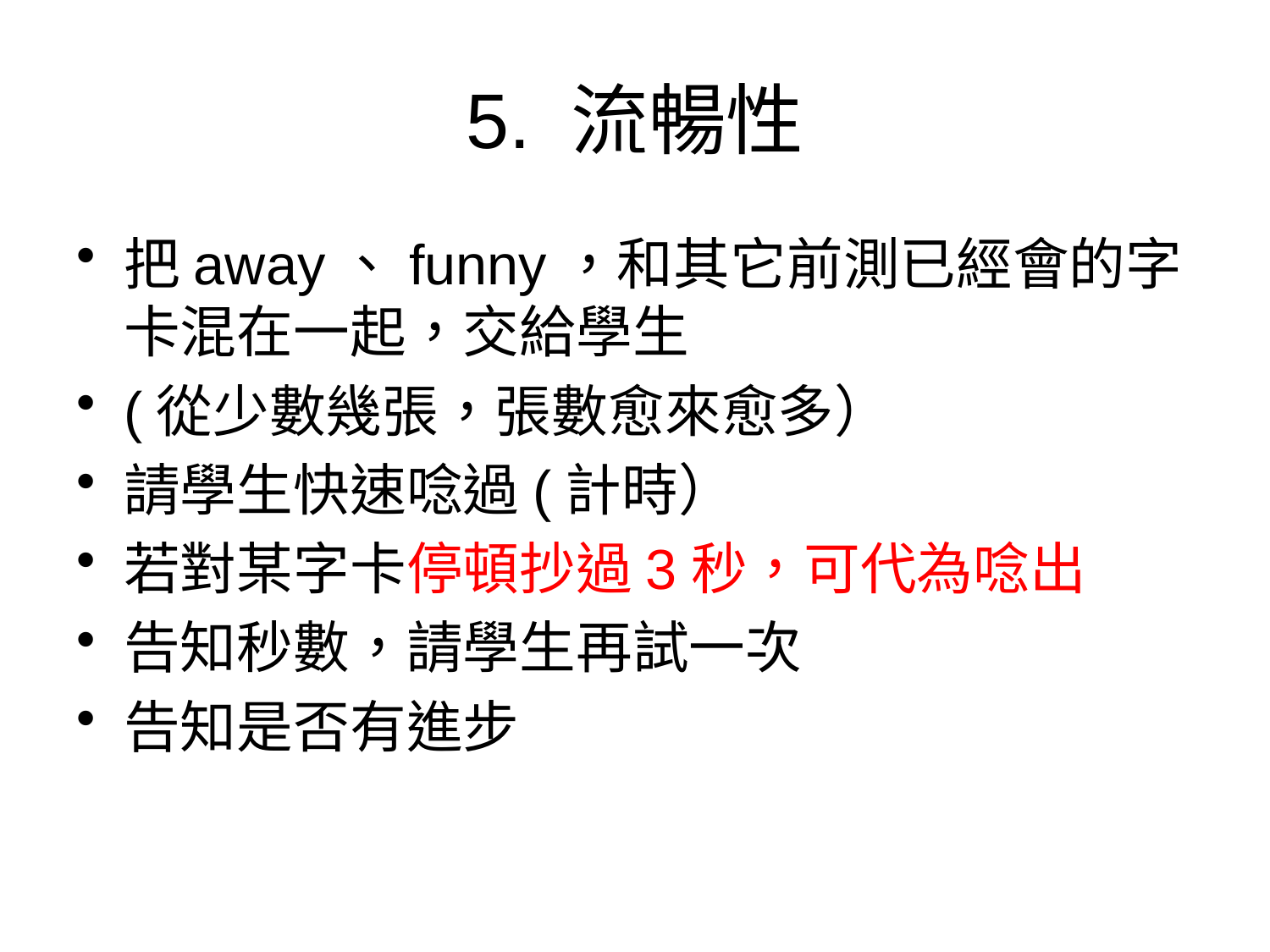

# 5. 流暢性
把away、funny，和其它前測已經會的字卡混在一起，交給學生
(從少數幾張，張數愈來愈多）
請學生快速唸過(計時）
若對某字卡停頓抄過3秒，可代為唸出
告知秒數，請學生再試一次
告知是否有進步